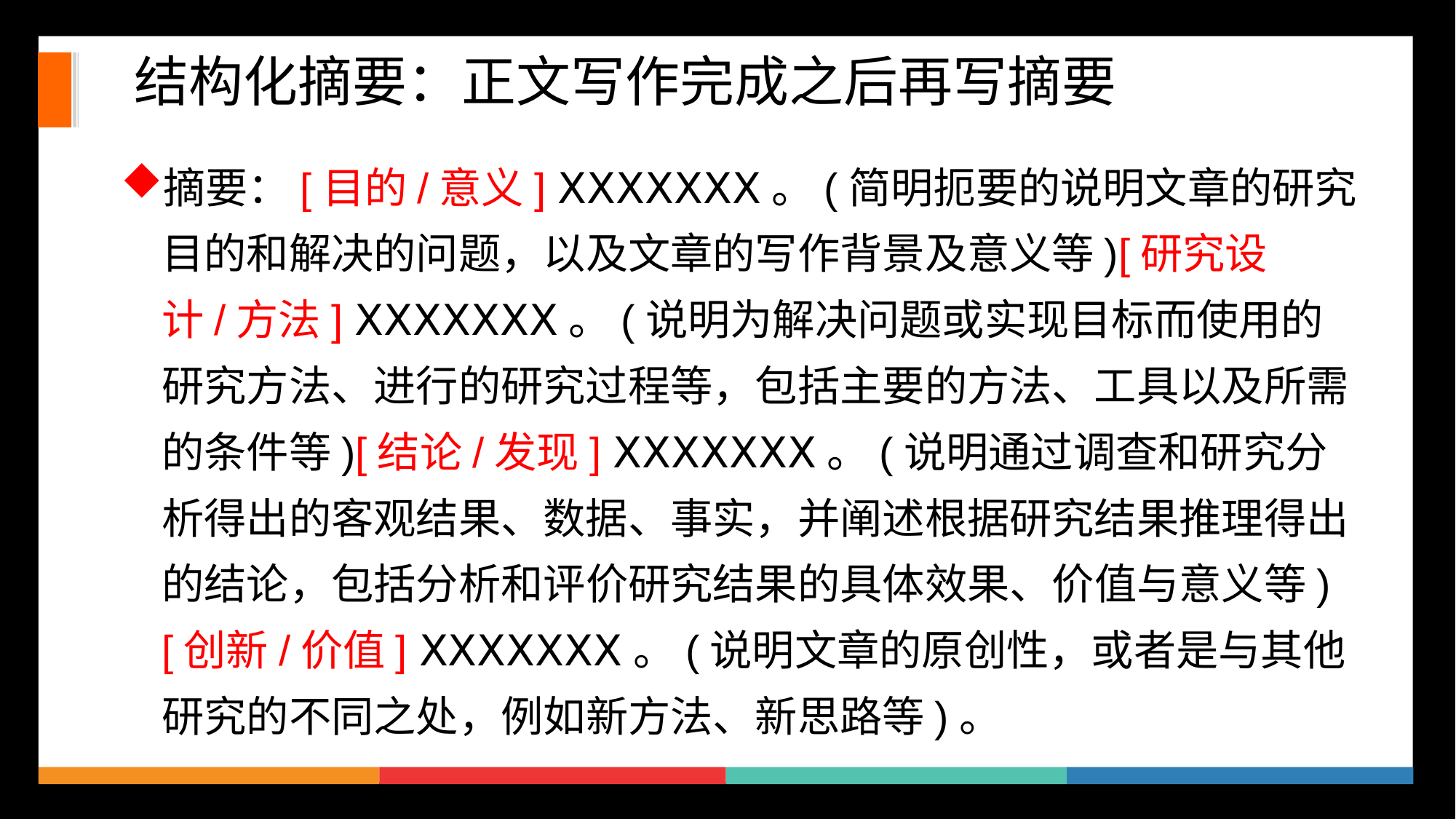

# 结构化摘要：正文写作完成之后再写摘要

摘要：[目的/意义] ⅩⅩⅩⅩⅩⅩⅩ。(简明扼要的说明文章的研究目的和解决的问题，以及文章的写作背景及意义等)[研究设计/方法] ⅩⅩⅩⅩⅩⅩⅩ。(说明为解决问题或实现目标而使用的研究方法、进行的研究过程等，包括主要的方法、工具以及所需的条件等)[结论/发现] ⅩⅩⅩⅩⅩⅩⅩ。(说明通过调查和研究分析得出的客观结果、数据、事实，并阐述根据研究结果推理得出的结论，包括分析和评价研究结果的具体效果、价值与意义等)[创新/价值] ⅩⅩⅩⅩⅩⅩⅩ。(说明文章的原创性，或者是与其他研究的不同之处，例如新方法、新思路等)。